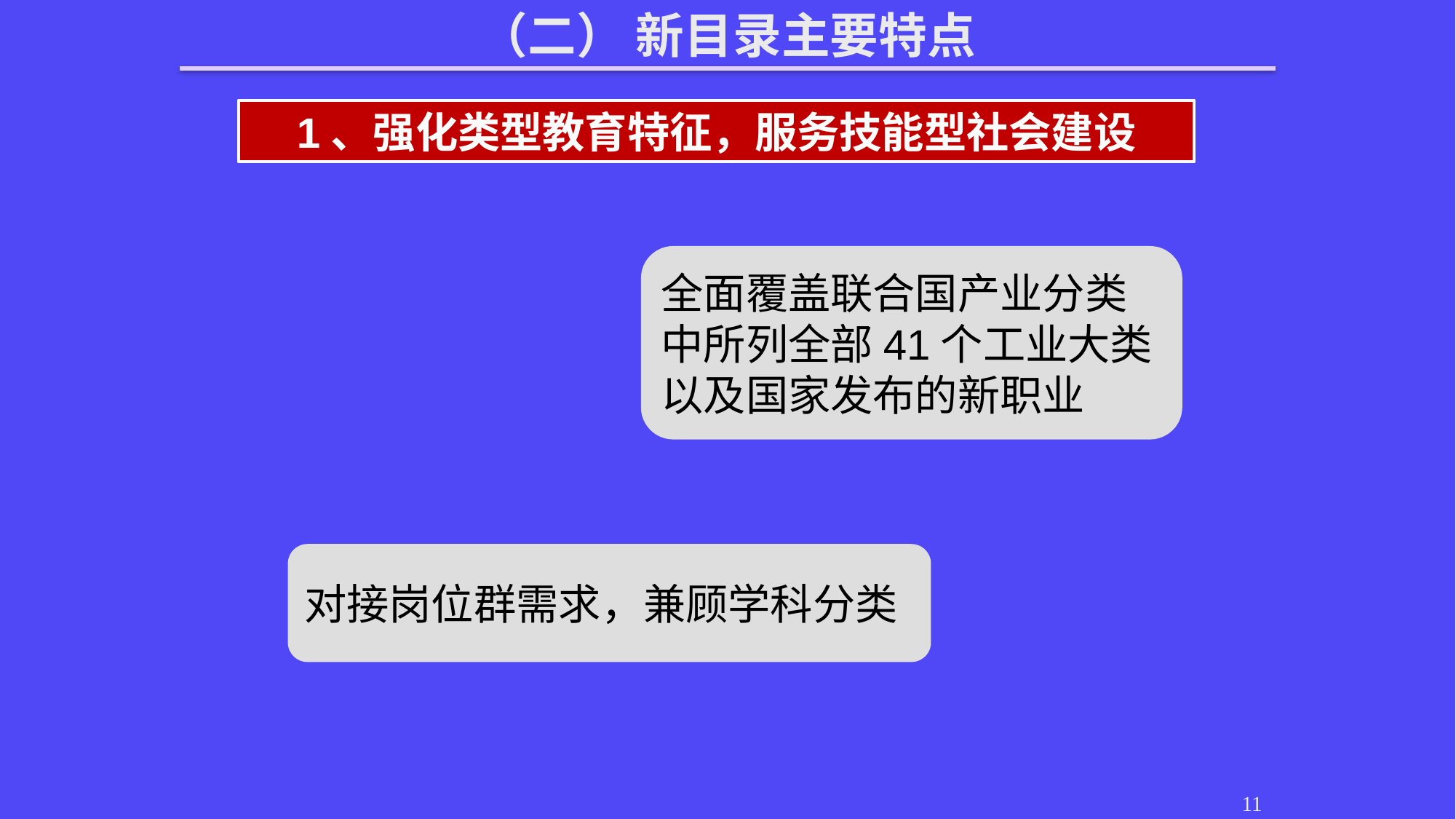

（二） 新目录主要特点

1、强化类型教育特征，服务技能型社会建设
全面覆盖联合国产业分类
中所列全部41个工业大类
以及国家发布的新职业
对接岗位群需求，兼顾学科分类
11